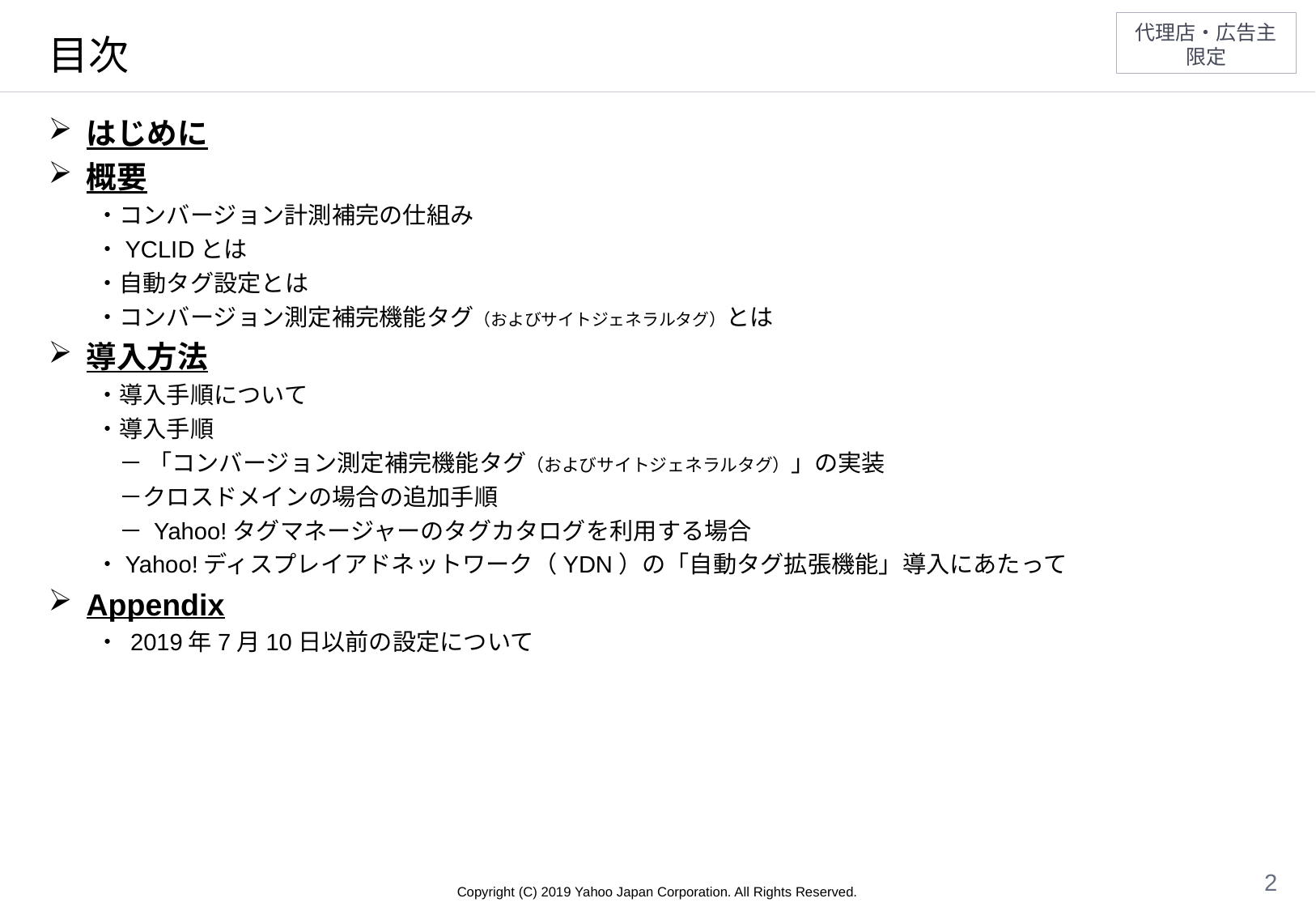

# 目次
はじめに
概要
　　・コンバージョン計測補完の仕組み
　　・YCLIDとは
　　・自動タグ設定とは
　　・コンバージョン測定補完機能タグ（およびサイトジェネラルタグ）とは
導入方法
　　・導入手順について
　　・導入手順
　　　－ 「コンバージョン測定補完機能タグ（およびサイトジェネラルタグ）」の実装
　　　－クロスドメインの場合の追加手順
　　　－ Yahoo!タグマネージャーのタグカタログを利用する場合
　　・Yahoo!ディスプレイアドネットワーク（YDN）の「自動タグ拡張機能」導入にあたって
Appendix
　　・ 2019年7月10日以前の設定について
2
Copyright (C) 2019 Yahoo Japan Corporation. All Rights Reserved.